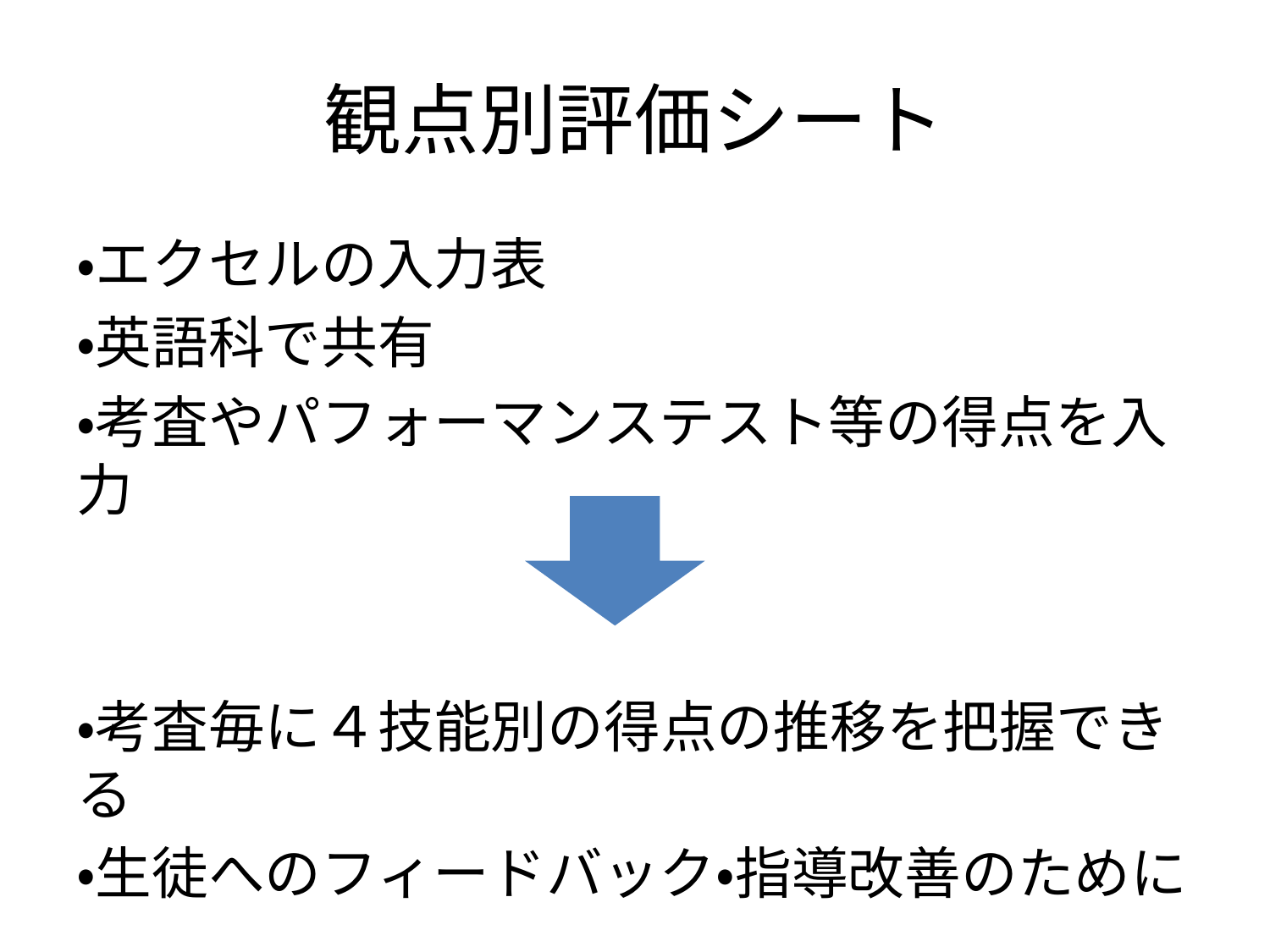

# 観点別評価シート
・エクセルの入力表
・英語科で共有
・考査やパフォーマンステスト等の得点を入力

・考査毎に４技能別の得点の推移を把握できる
・生徒へのフィードバック・指導改善のために